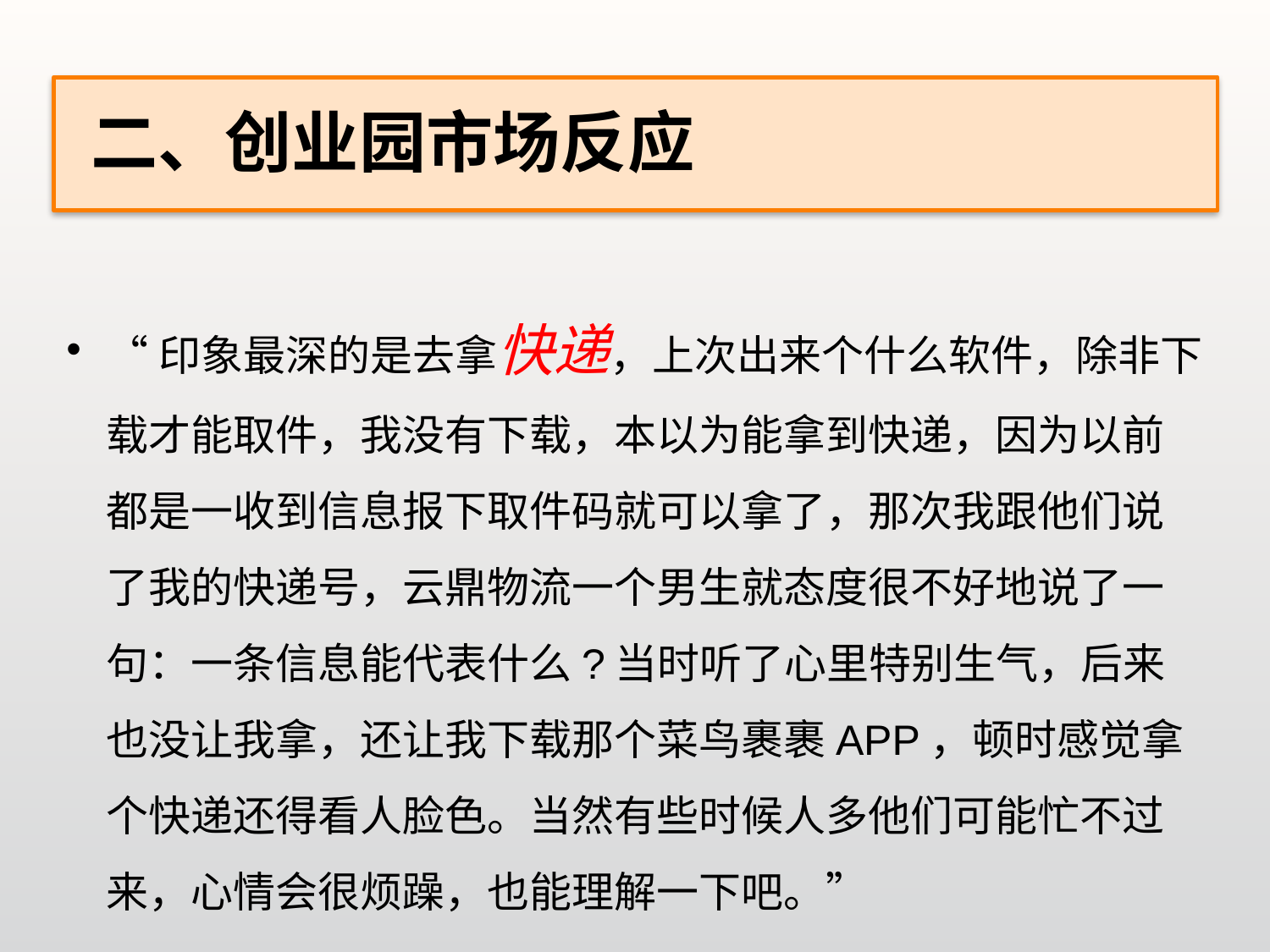

二、创业园市场反应
“印象最深的是去拿快递，上次出来个什么软件，除非下载才能取件，我没有下载，本以为能拿到快递，因为以前都是一收到信息报下取件码就可以拿了，那次我跟他们说了我的快递号，云鼎物流一个男生就态度很不好地说了一句：一条信息能代表什么?当时听了心里特别生气，后来也没让我拿，还让我下载那个菜鸟裹裹APP，顿时感觉拿个快递还得看人脸色。当然有些时候人多他们可能忙不过来，心情会很烦躁，也能理解一下吧。”